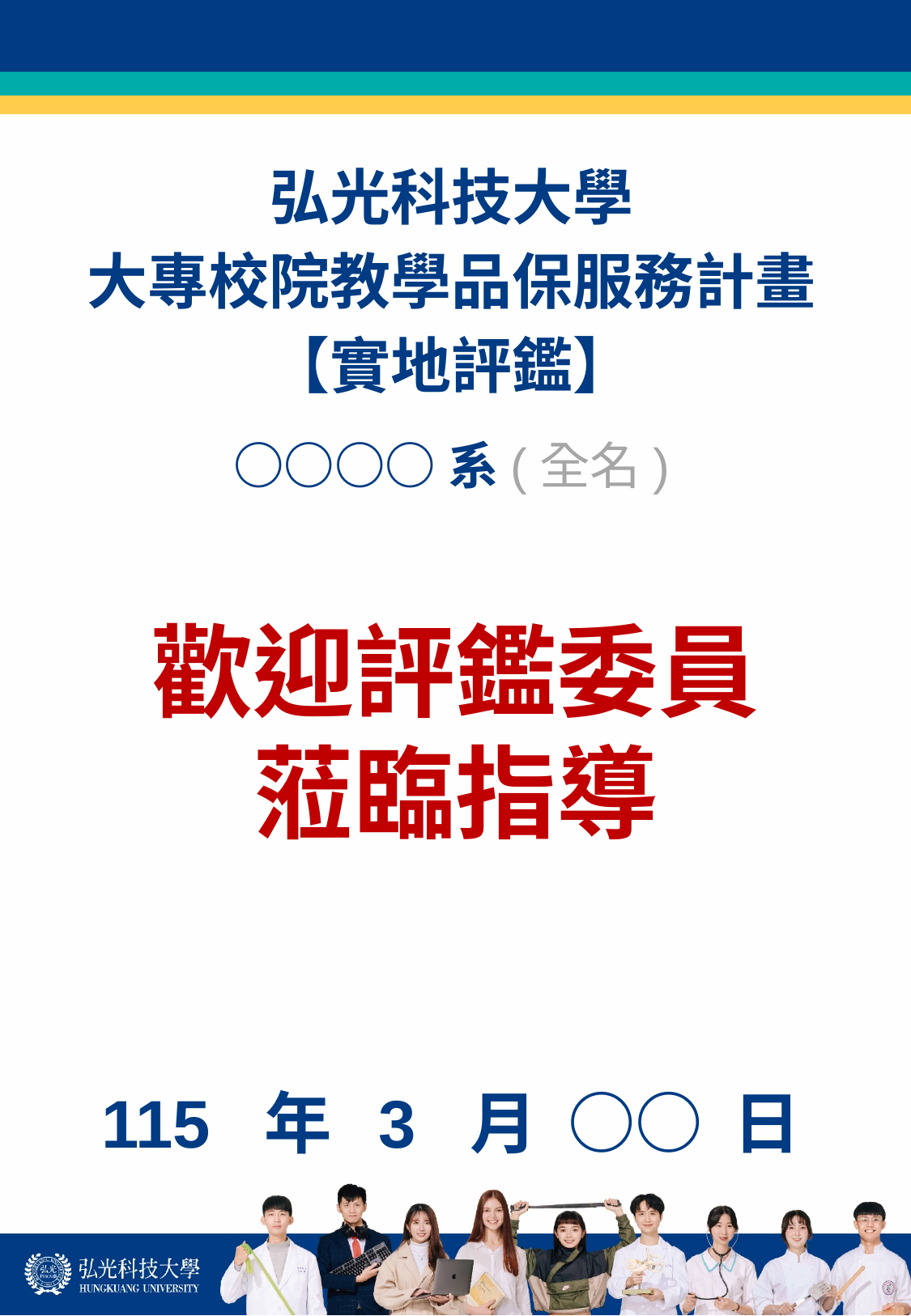

弘光科技大學
大專校院教學品保服務計畫
【實地評鑑】
○○○○系(全名)
歡迎評鑑委員
蒞臨指導
115  年  3  月  ○○  日